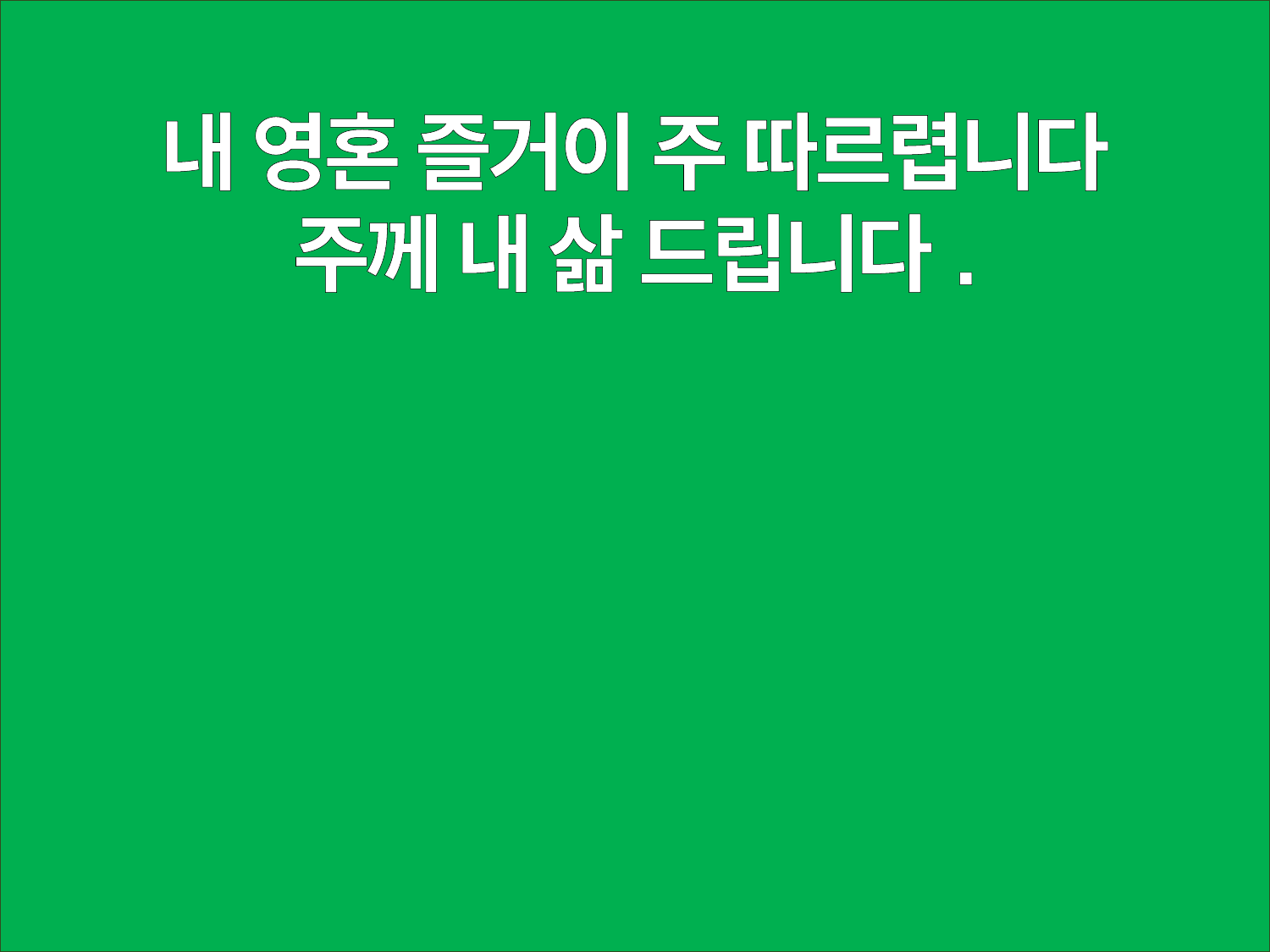

내 영혼 즐거이 주 따르렵니다
주께 내 삶 드립니다.